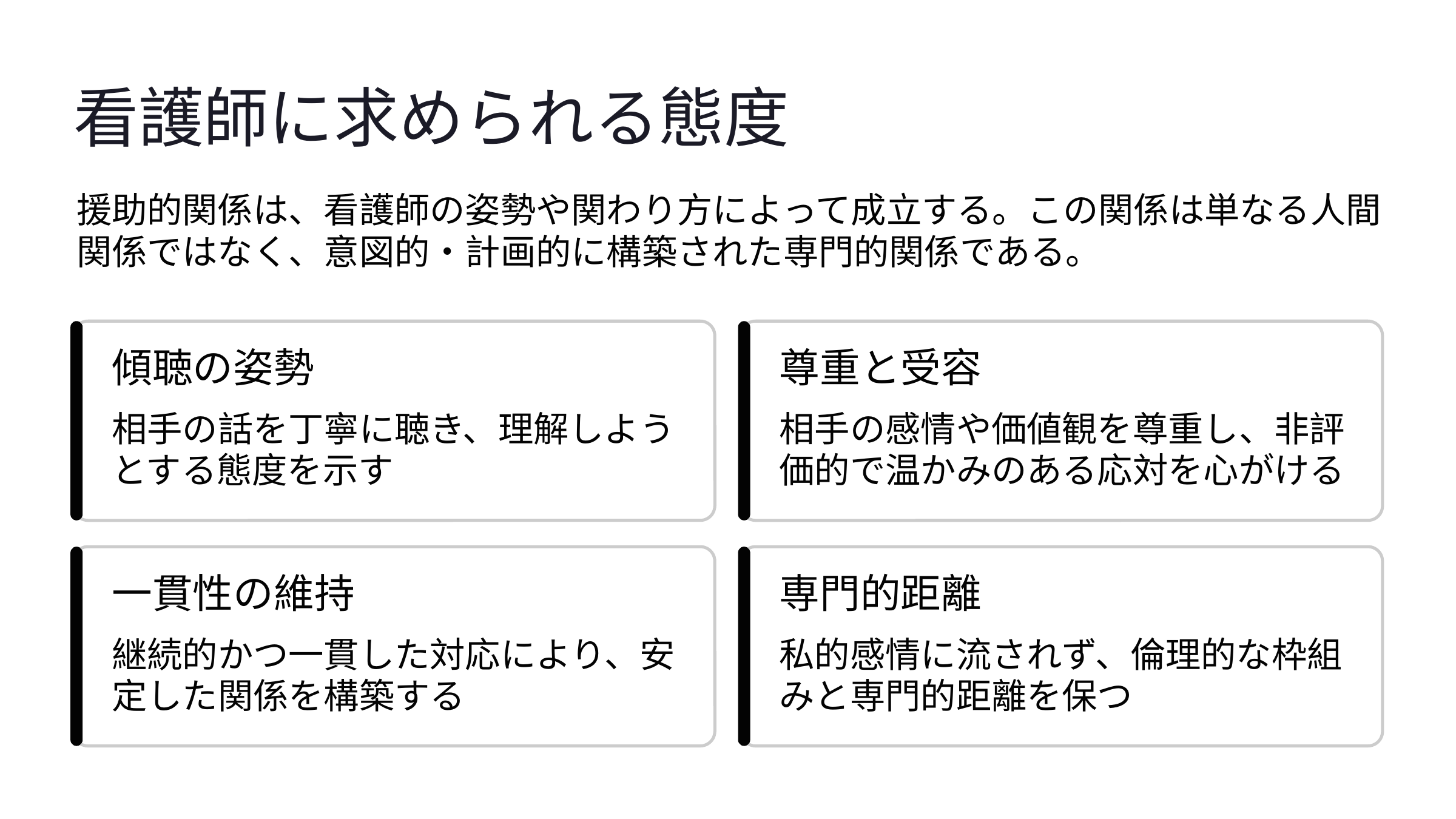

看護師に求められる態度
援助的関係は、看護師の姿勢や関わり方によって成立する。この関係は単なる人間関係ではなく、意図的・計画的に構築された専門的関係である。

傾聴の姿勢
尊重と受容
相手の話を丁寧に聴き、理解しようとする態度を示す
相手の感情や価値観を尊重し、非評価的で温かみのある応対を心がける

一貫性の維持
専門的距離
継続的かつ一貫した対応により、安定した関係を構築する
私的感情に流されず、倫理的な枠組みと専門的距離を保つ